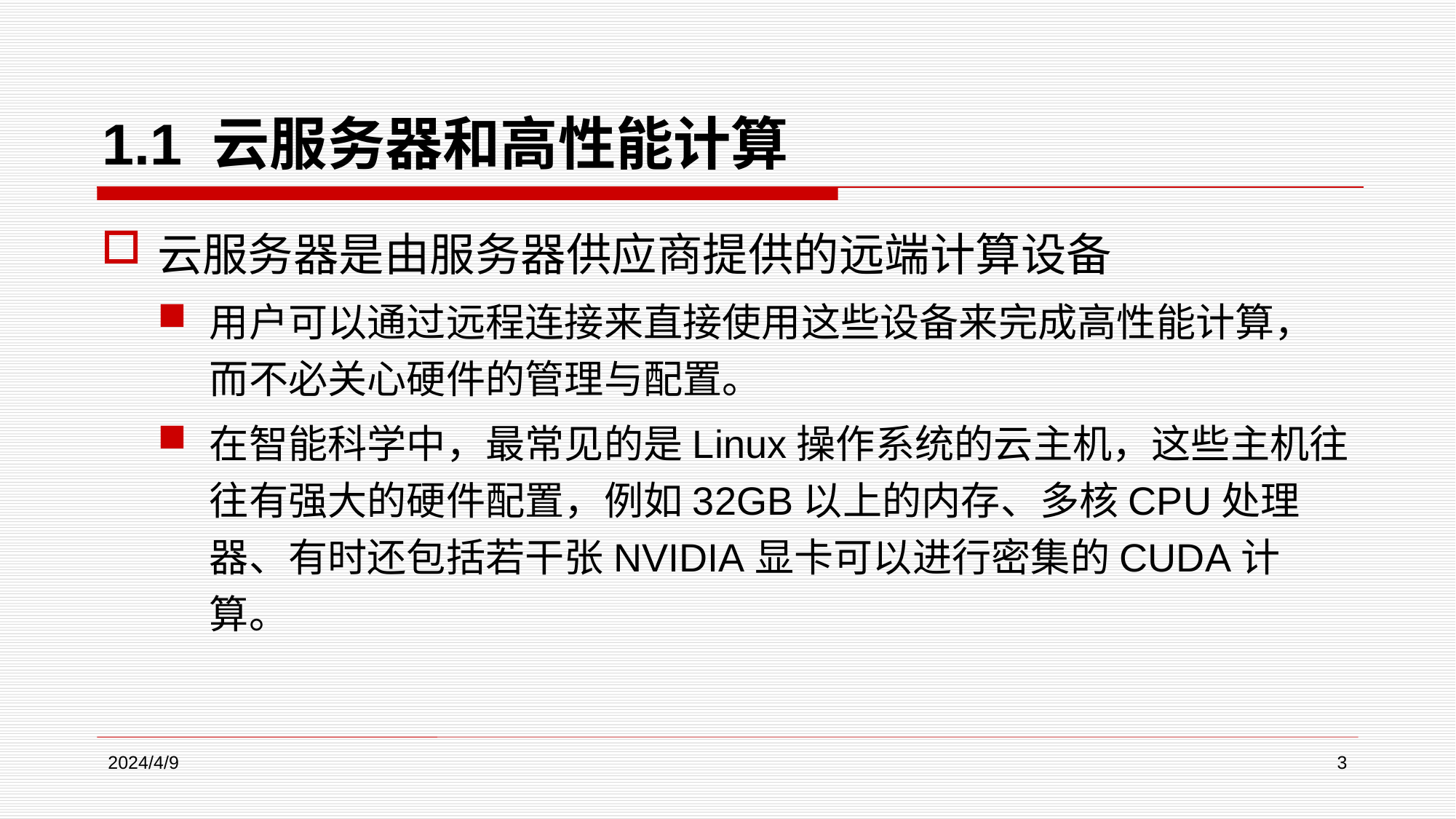

# 1.1 云服务器和高性能计算
云服务器是由服务器供应商提供的远端计算设备
用户可以通过远程连接来直接使用这些设备来完成高性能计算，而不必关心硬件的管理与配置。
在智能科学中，最常见的是Linux操作系统的云主机，这些主机往往有强大的硬件配置，例如32GB以上的内存、多核CPU处理器、有时还包括若干张NVIDIA显卡可以进行密集的CUDA计算。
2024/4/9
3